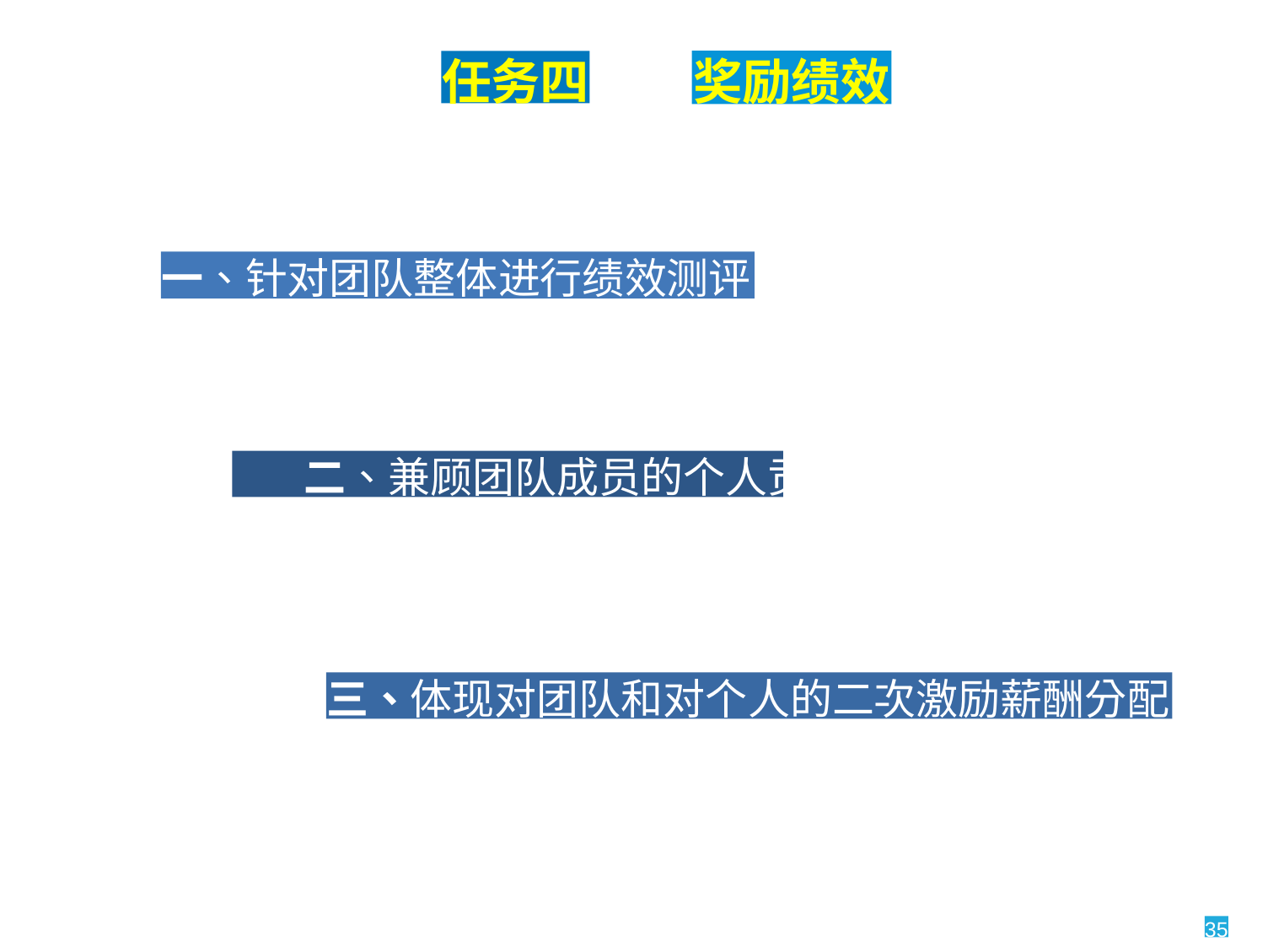

奖励绩效
任务四
一、针对团队整体进行绩效测评
二、兼顾团队成员的个人贡献
三、体现对团队和对个人的二次激励薪酬分配
35